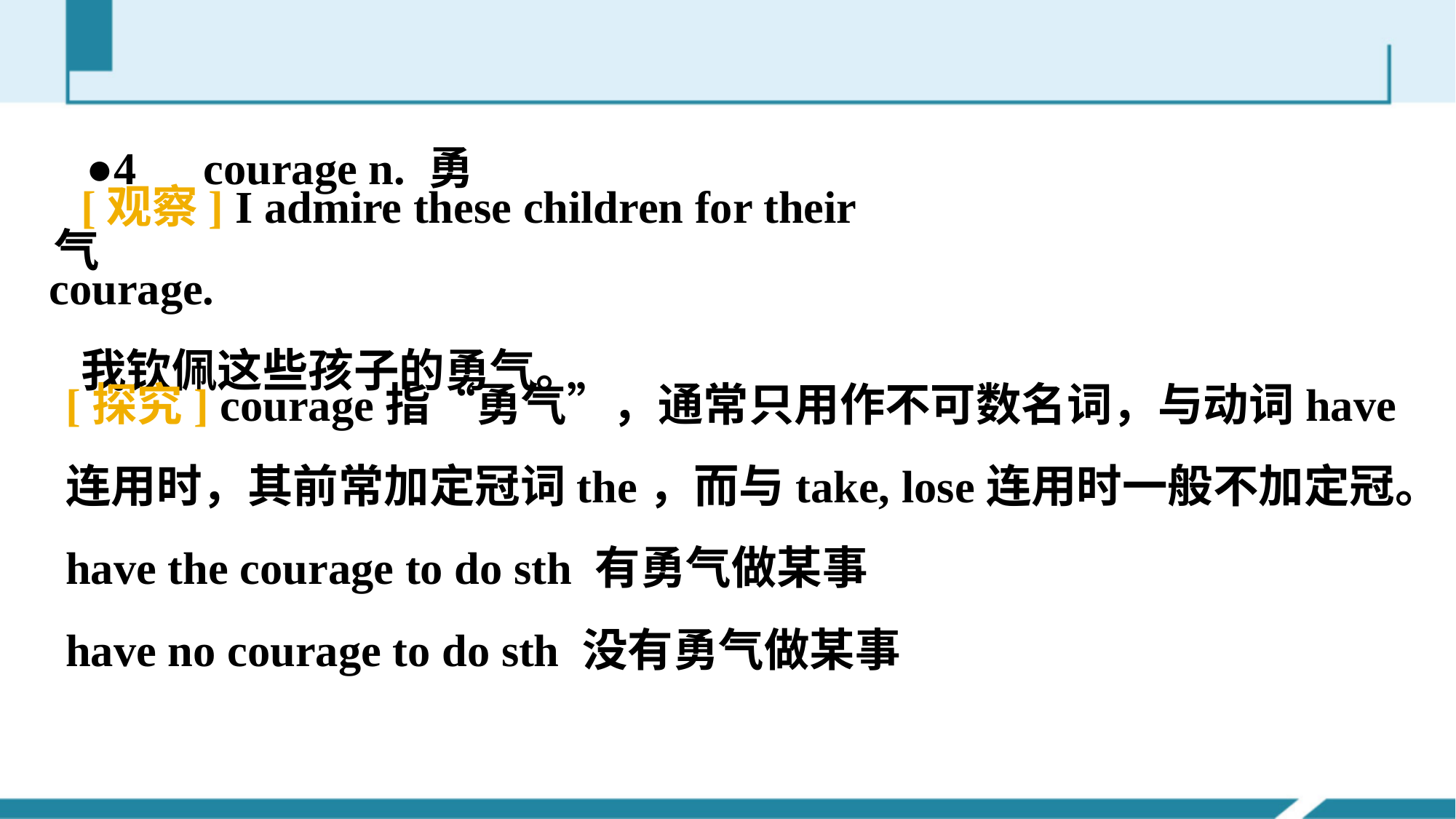

●4　courage n. 勇气
[观察] I admire these children for their courage.
我钦佩这些孩子的勇气。
[探究] courage指“勇气”，通常只用作不可数名词，与动词have
连用时，其前常加定冠词the，而与take, lose连用时一般不加定冠。
have the courage to do sth 有勇气做某事
have no courage to do sth 没有勇气做某事